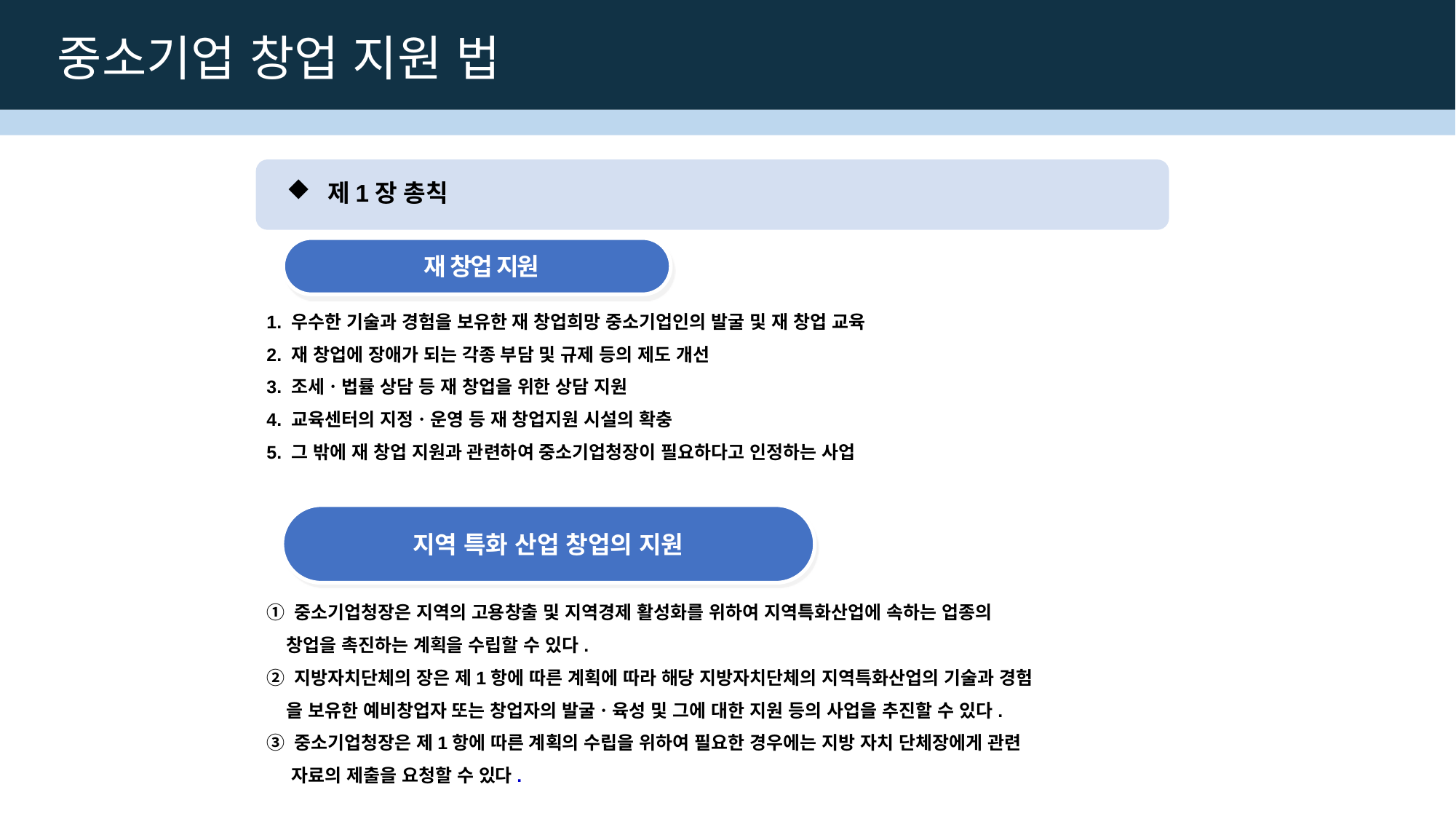

중소기업 창업 지원 법

제1장 총칙
 재 창업 지원
1. 우수한 기술과 경험을 보유한 재 창업희망 중소기업인의 발굴 및 재 창업 교육
2. 재 창업에 장애가 되는 각종 부담 및 규제 등의 제도 개선
3. 조세ㆍ법률 상담 등 재 창업을 위한 상담 지원
4. 교육센터의 지정ㆍ운영 등 재 창업지원 시설의 확충
5. 그 밖에 재 창업 지원과 관련하여 중소기업청장이 필요하다고 인정하는 사업

지역 특화 산업 창업의 지원

① 중소기업청장은 지역의 고용창출 및 지역경제 활성화를 위하여 지역특화산업에 속하는 업종의
   창업을 촉진하는 계획을 수립할 수 있다.
② 지방자치단체의 장은 제1항에 따른 계획에 따라 해당 지방자치단체의 지역특화산업의 기술과 경험
   을 보유한 예비창업자 또는 창업자의 발굴ㆍ육성 및 그에 대한 지원 등의 사업을 추진할 수 있다.
③ 중소기업청장은 제1항에 따른 계획의 수립을 위하여 필요한 경우에는 지방 자치 단체장에게 관련
    자료의 제출을 요청할 수 있다.